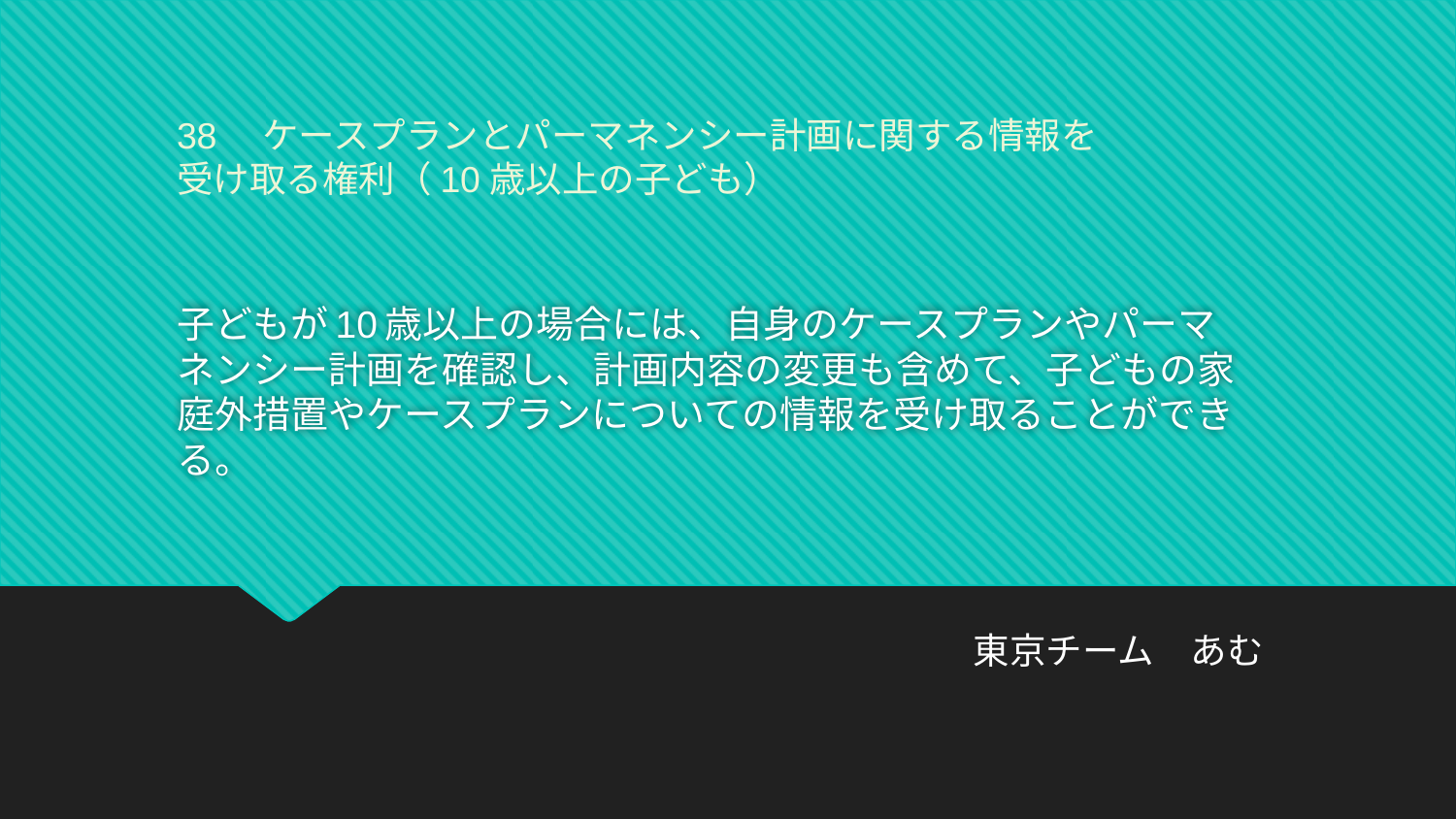

38　ケースプランとパーマネンシー計画に関する情報を受け取る権利（10歳以上の子ども）
# 子どもが10歳以上の場合には、自身のケースプランやパーマネンシー計画を確認し、計画内容の変更も含めて、子どもの家庭外措置やケースプランについての情報を受け取ることができる。
東京チーム　あむ